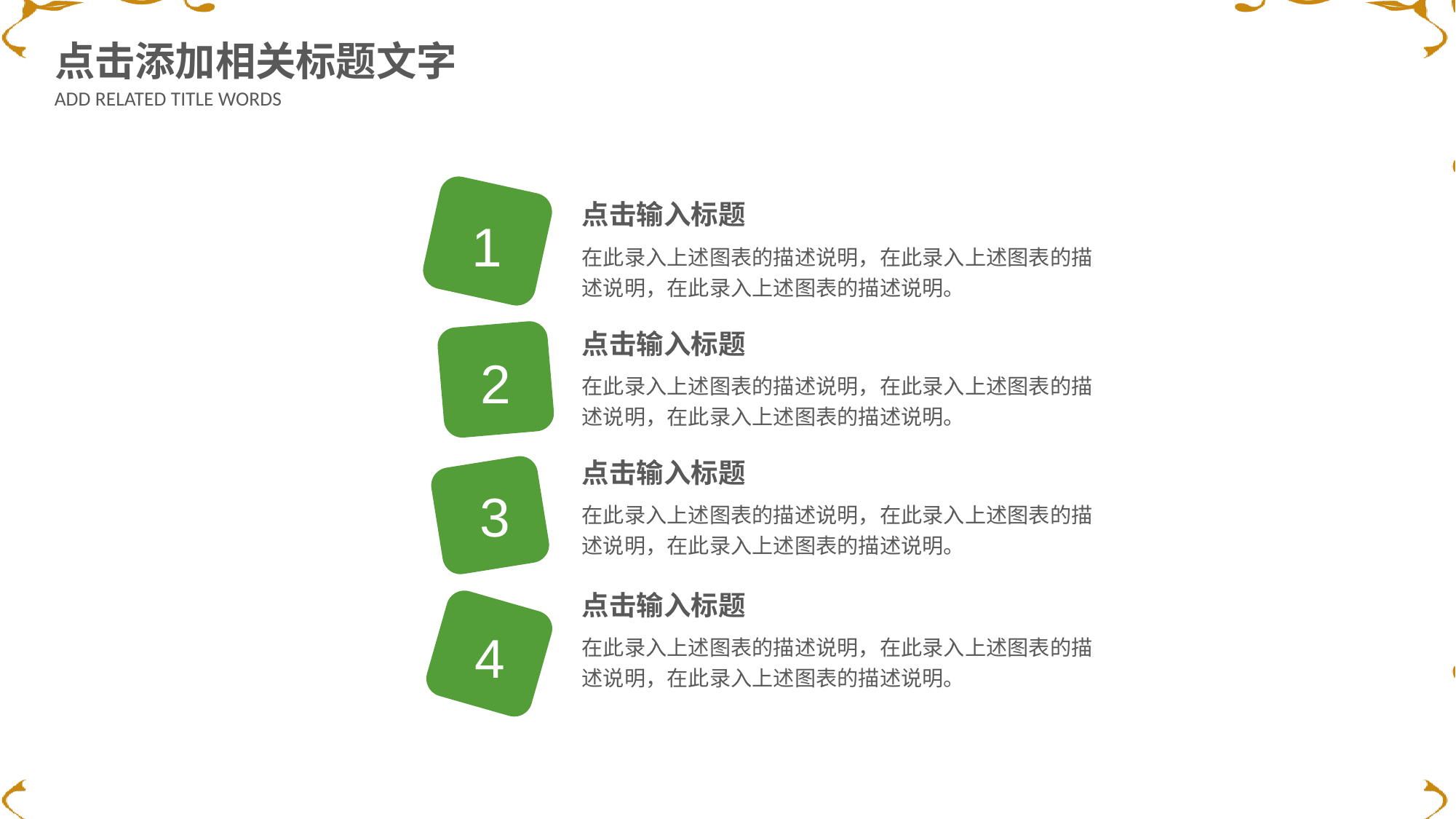

点击添加相关标题文字
ADD RELATED TITLE WORDS

点击输入标题
1
在此录入上述图表的描述说明，在此录入上述图表的描述说明，在此录入上述图表的描述说明。
点击输入标题

2
在此录入上述图表的描述说明，在此录入上述图表的描述说明，在此录入上述图表的描述说明。
点击输入标题

3
在此录入上述图表的描述说明，在此录入上述图表的描述说明，在此录入上述图表的描述说明。
点击输入标题

4
在此录入上述图表的描述说明，在此录入上述图表的描述说明，在此录入上述图表的描述说明。